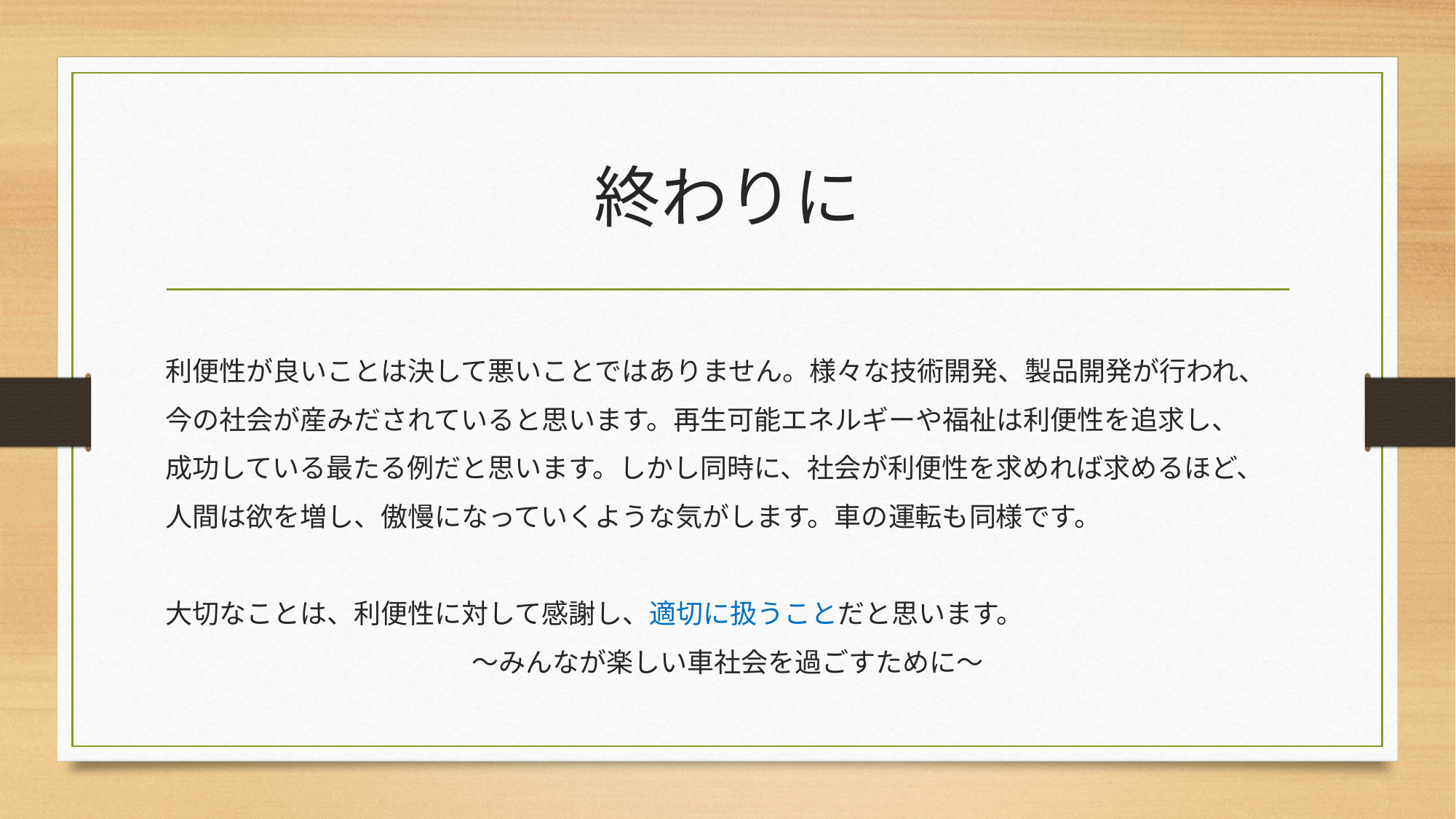

# 終わりに
利便性が良いことは決して悪いことではありません。様々な技術開発、製品開発が行われ、
今の社会が産みだされていると思います。再生可能エネルギーや福祉は利便性を追求し、
成功している最たる例だと思います。しかし同時に、社会が利便性を求めれば求めるほど、人間は欲を増し、傲慢になっていくような気がします。車の運転も同様です。

大切なことは、利便性に対して感謝し、適切に扱うことだと思います。
～みんなが楽しい車社会を過ごすために～